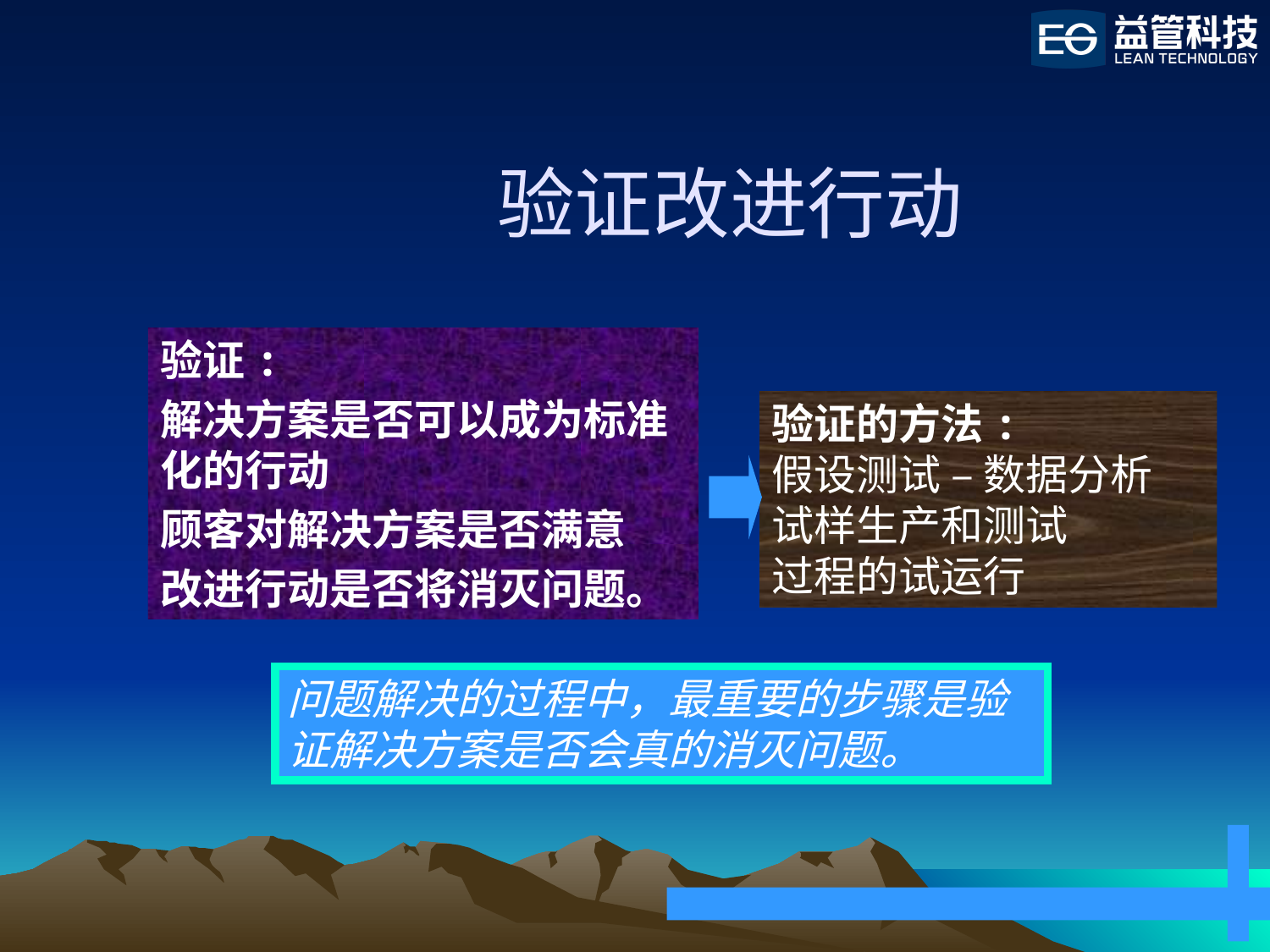

验证改进行动
验证:
解决方案是否可以成为标准化的行动
顾客对解决方案是否满意
改进行动是否将消灭问题。
验证的方法:
假设测试 – 数据分析
试样生产和测试
过程的试运行

问题解决的过程中，最重要的步骤是验证解决方案是否会真的消灭问题。